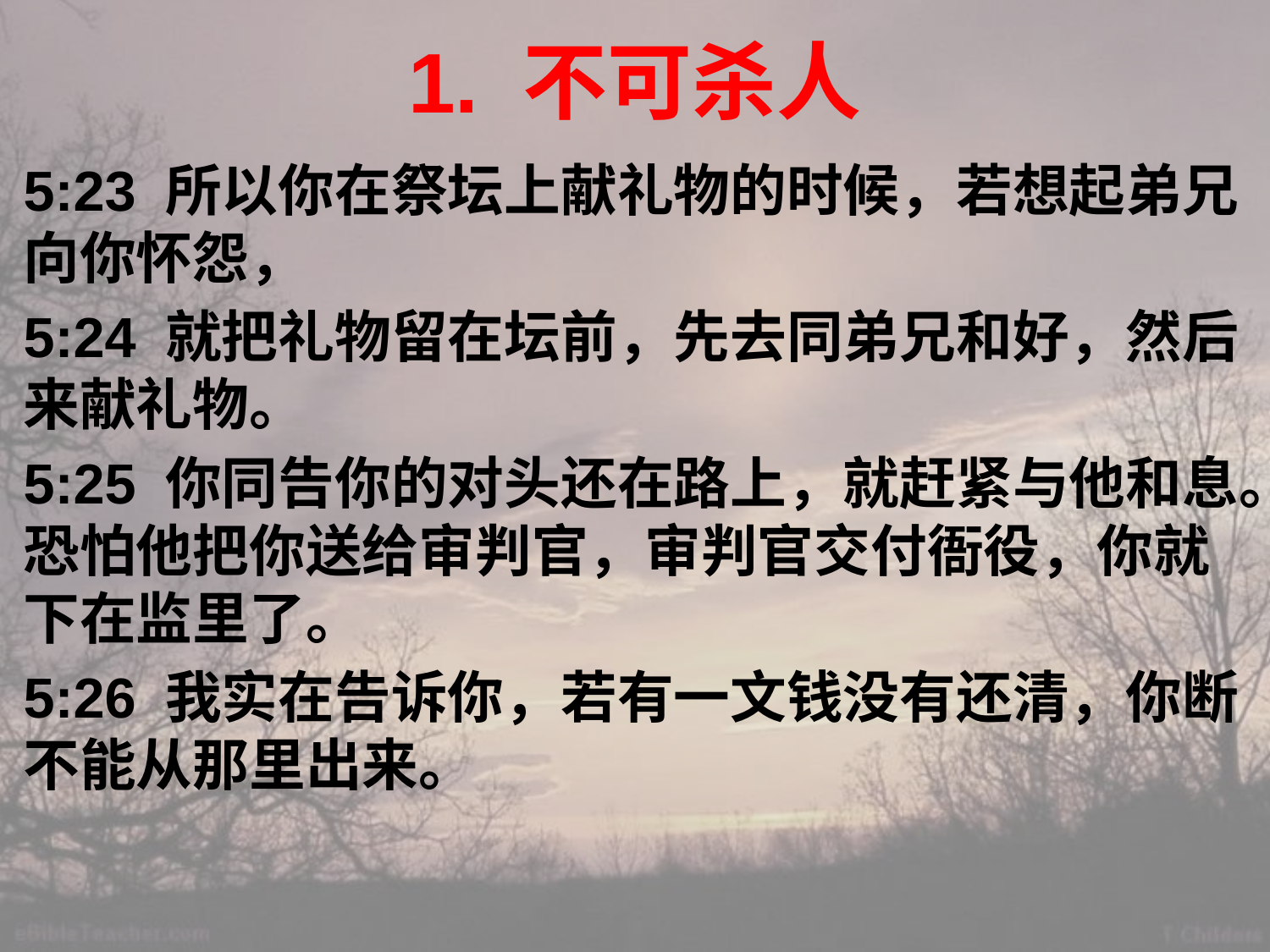

# 1. 不可杀人
5:23 所以你在祭坛上献礼物的时候，若想起弟兄向你怀怨，
5:24 就把礼物留在坛前，先去同弟兄和好，然后来献礼物。
5:25 你同告你的对头还在路上，就赶紧与他和息。恐怕他把你送给审判官，审判官交付衙役，你就下在监里了。
5:26 我实在告诉你，若有一文钱没有还清，你断不能从那里出来。